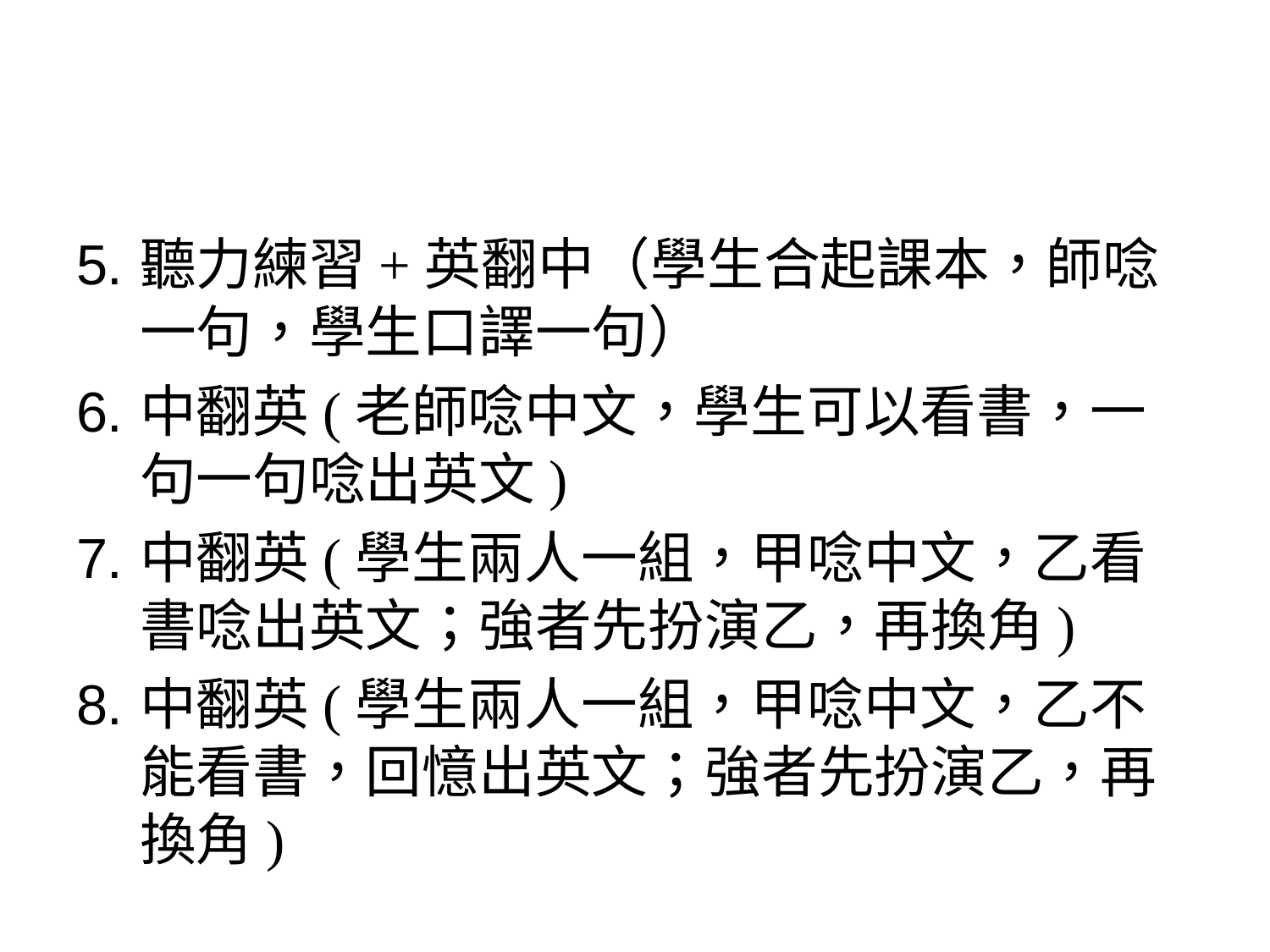

#
聽力練習+英翻中（學生合起課本，師唸一句，學生口譯一句）
中翻英(老師唸中文，學生可以看書，一句一句唸出英文)
中翻英(學生兩人一組，甲唸中文，乙看書唸出英文；強者先扮演乙，再換角)
中翻英(學生兩人一組，甲唸中文，乙不能看書，回憶出英文；強者先扮演乙，再換角)